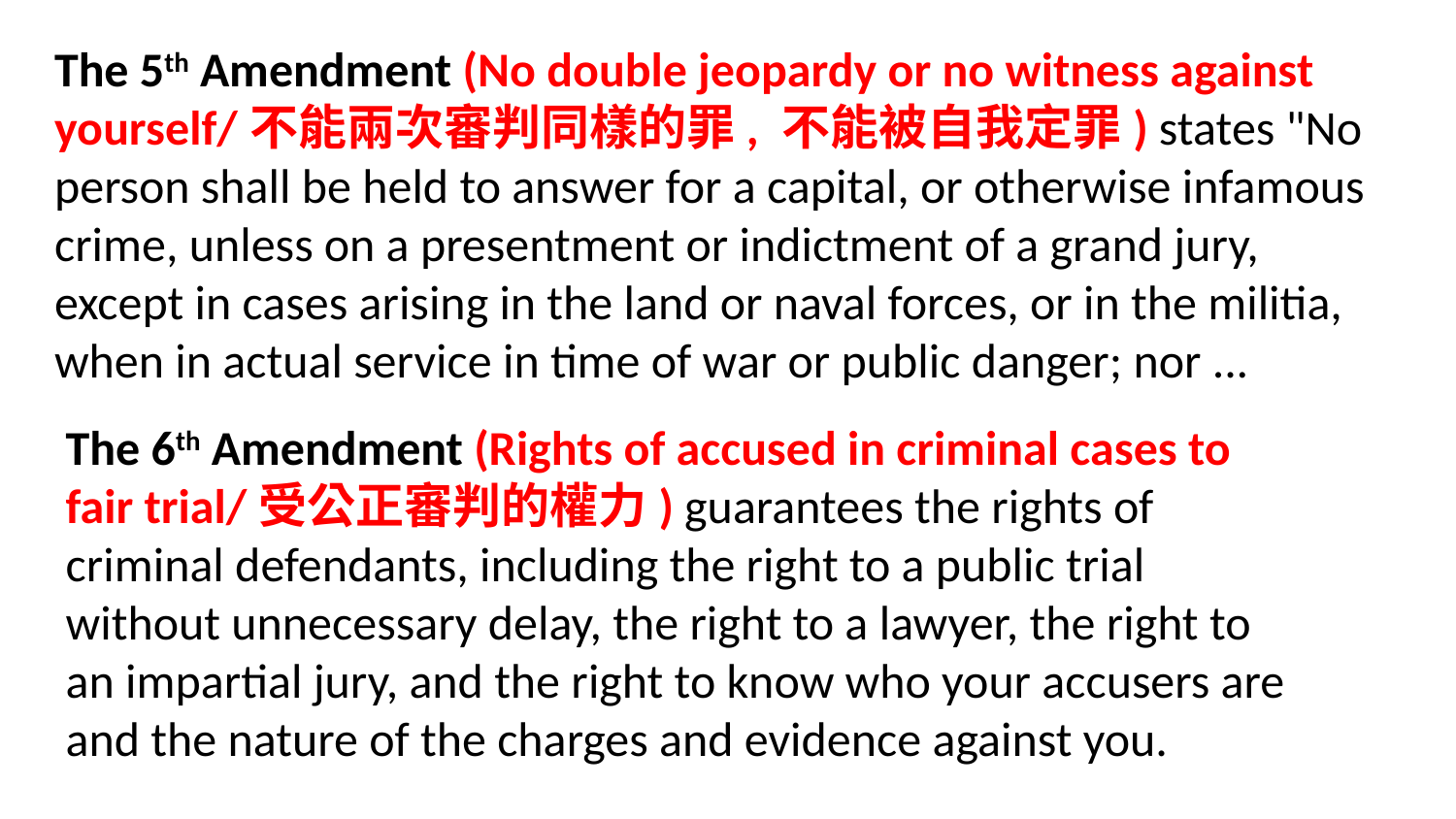

The 5th Amendment (No double jeopardy or no witness against yourself/不能兩次審判同樣的罪, 不能被自我定罪) states "No person shall be held to answer for a capital, or otherwise infamous crime, unless on a presentment or indictment of a grand jury, except in cases arising in the land or naval forces, or in the militia, when in actual service in time of war or public danger; nor ...
The 6th Amendment (Rights of accused in criminal cases to fair trial/受公正審判的權力) guarantees the rights of criminal defendants, including the right to a public trial without unnecessary delay, the right to a lawyer, the right to an impartial jury, and the right to know who your accusers are and the nature of the charges and evidence against you.